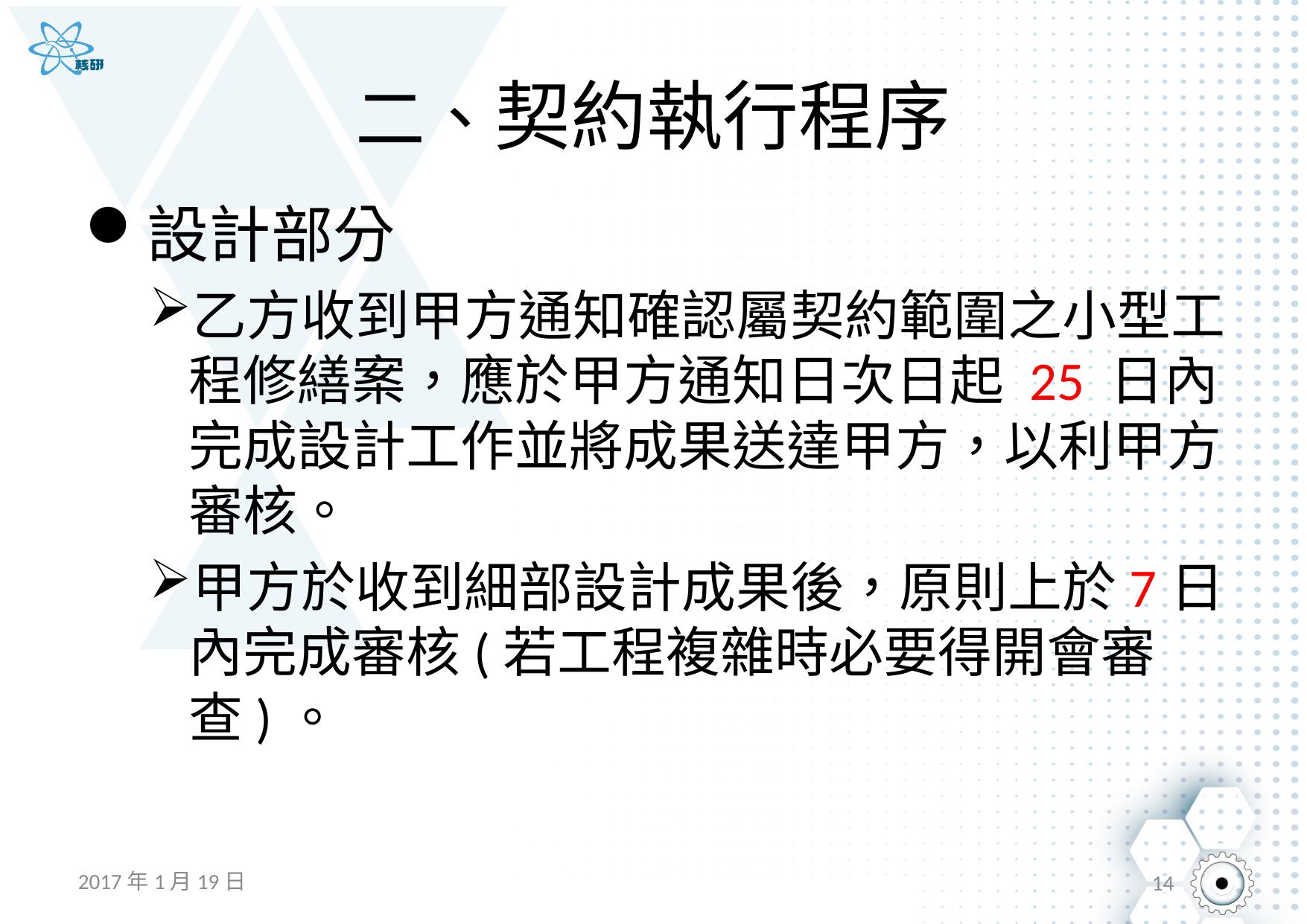

# 二、契約執行程序
設計部分
乙方收到甲方通知確認屬契約範圍之小型工程修繕案，應於甲方通知日次日起 25 日內完成設計工作並將成果送達甲方，以利甲方審核。
甲方於收到細部設計成果後，原則上於7日內完成審核(若工程複雜時必要得開會審查)。

2017年1月19日
14